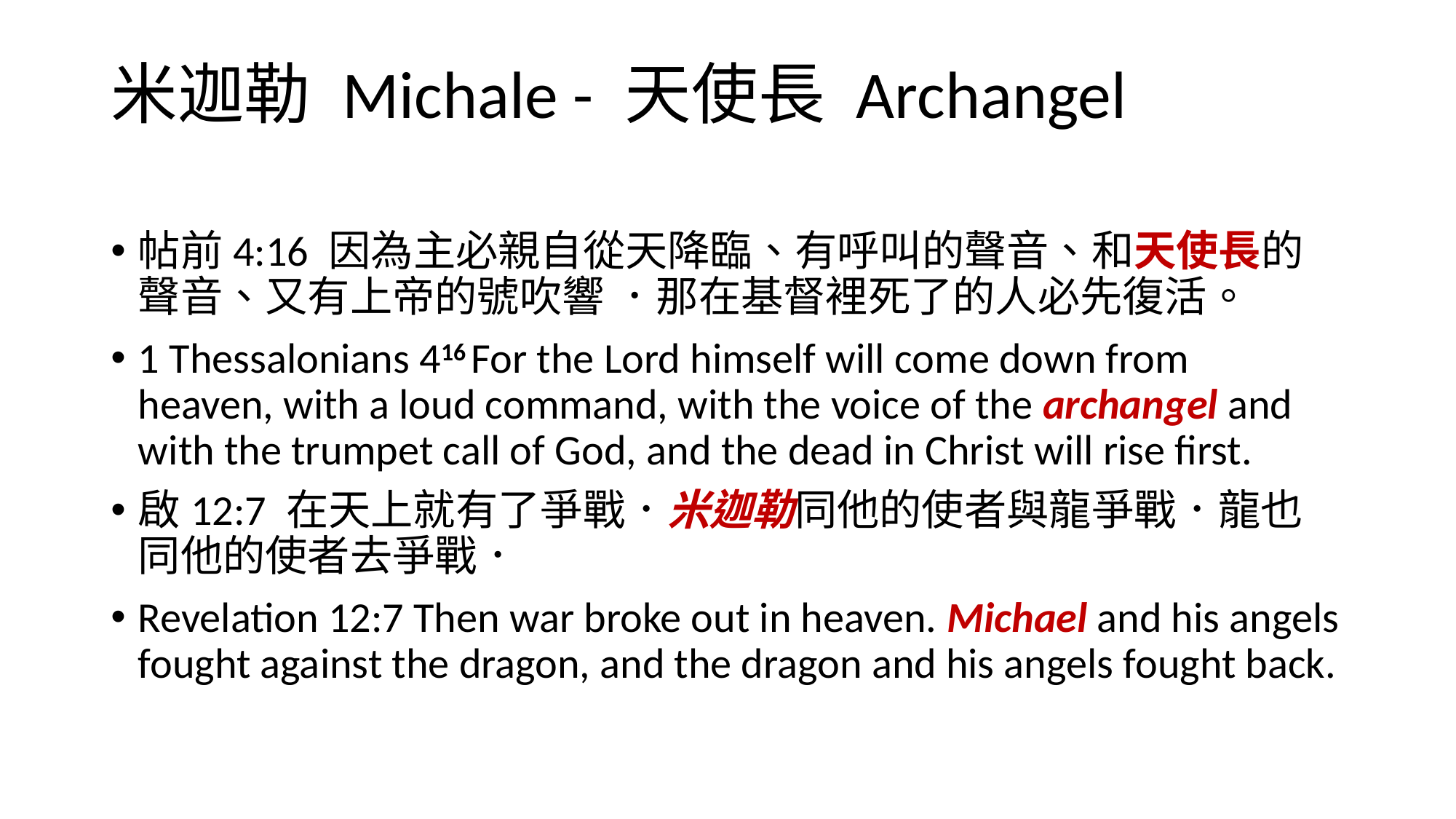

# 米迦勒 Michale - 天使長 Archangel

帖前4:16 因為主必親自從天降臨、有呼叫的聲音、和天使長的聲音、又有上帝的號吹響 ．那在基督裡死了的人必先復活。
1 Thessalonians 416 For the Lord himself will come down from heaven, with a loud command, with the voice of the archangel and with the trumpet call of God, and the dead in Christ will rise first.
啟12:7 在天上就有了爭戰．米迦勒同他的使者與龍爭戰．龍也同他的使者去爭戰．
Revelation 12:7 Then war broke out in heaven. Michael and his angels fought against the dragon, and the dragon and his angels fought back.